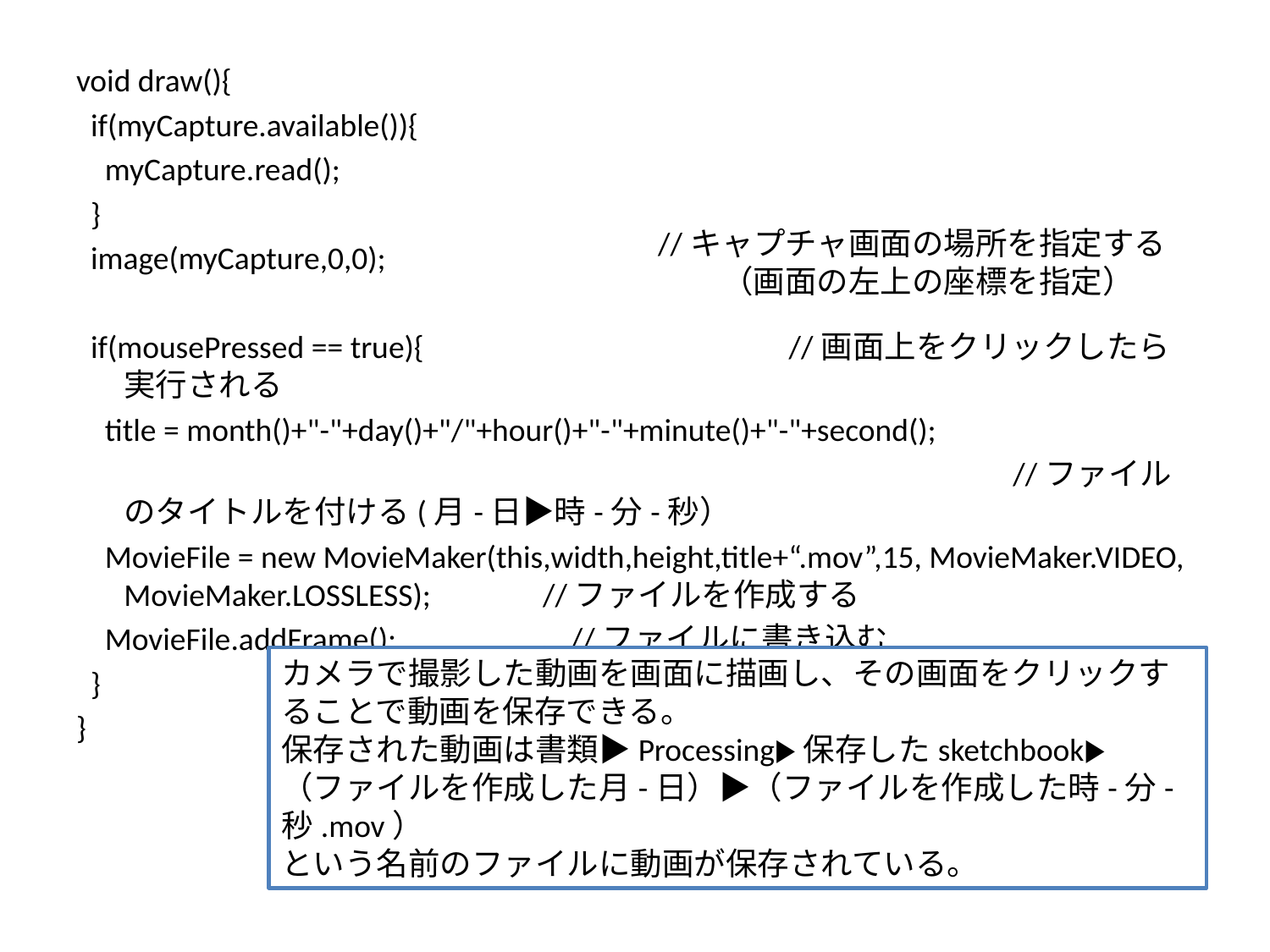

void draw(){
  if(myCapture.available()){
    myCapture.read();
  }
  image(myCapture,0,0);

  if(mousePressed == true){　　　　　　　　　　　//画面上をクリックしたら実行される
    title = month()+"-"+day()+"/"+hour()+"-"+minute()+"-"+second();
								//ファイルのタイトルを付ける(月-日▶時-分-秒）
    MovieFile = new MovieMaker(this,width,height,title+“.mov”,15, MovieMaker.VIDEO, MovieMaker.LOSSLESS);　         //ファイルを作成する
    MovieFile.addFrame();　　　　　//ファイルに書き込む
  }
}

//キャプチャ画面の場所を指定する
　　（画面の左上の座標を指定）
カメラで撮影した動画を画面に描画し、その画面をクリックすることで動画を保存できる。
保存された動画は書類▶Processing▶保存したsketchbook▶
（ファイルを作成した月-日）▶（ファイルを作成した時-分-秒.mov）
という名前のファイルに動画が保存されている。